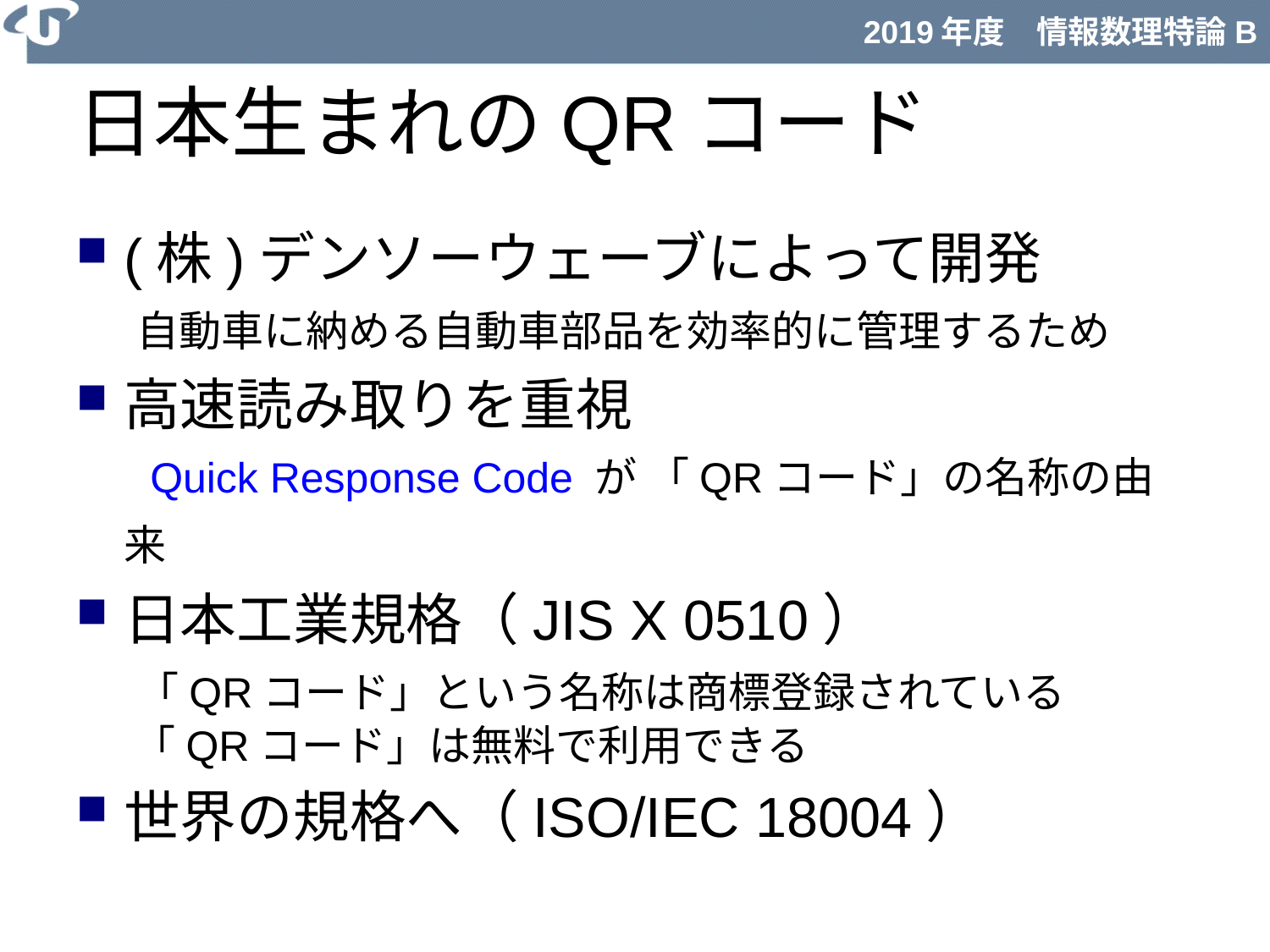

# 日本生まれのQRコード
(株)デンソーウェーブによって開発
 自動車に納める自動車部品を効率的に管理するため
高速読み取りを重視
 Quick Response Code が 「QRコード」の名称の由来
日本工業規格（JIS X 0510）
 「QRコード」という名称は商標登録されている
 「QRコード」は無料で利用できる
世界の規格へ（ISO/IEC 18004）